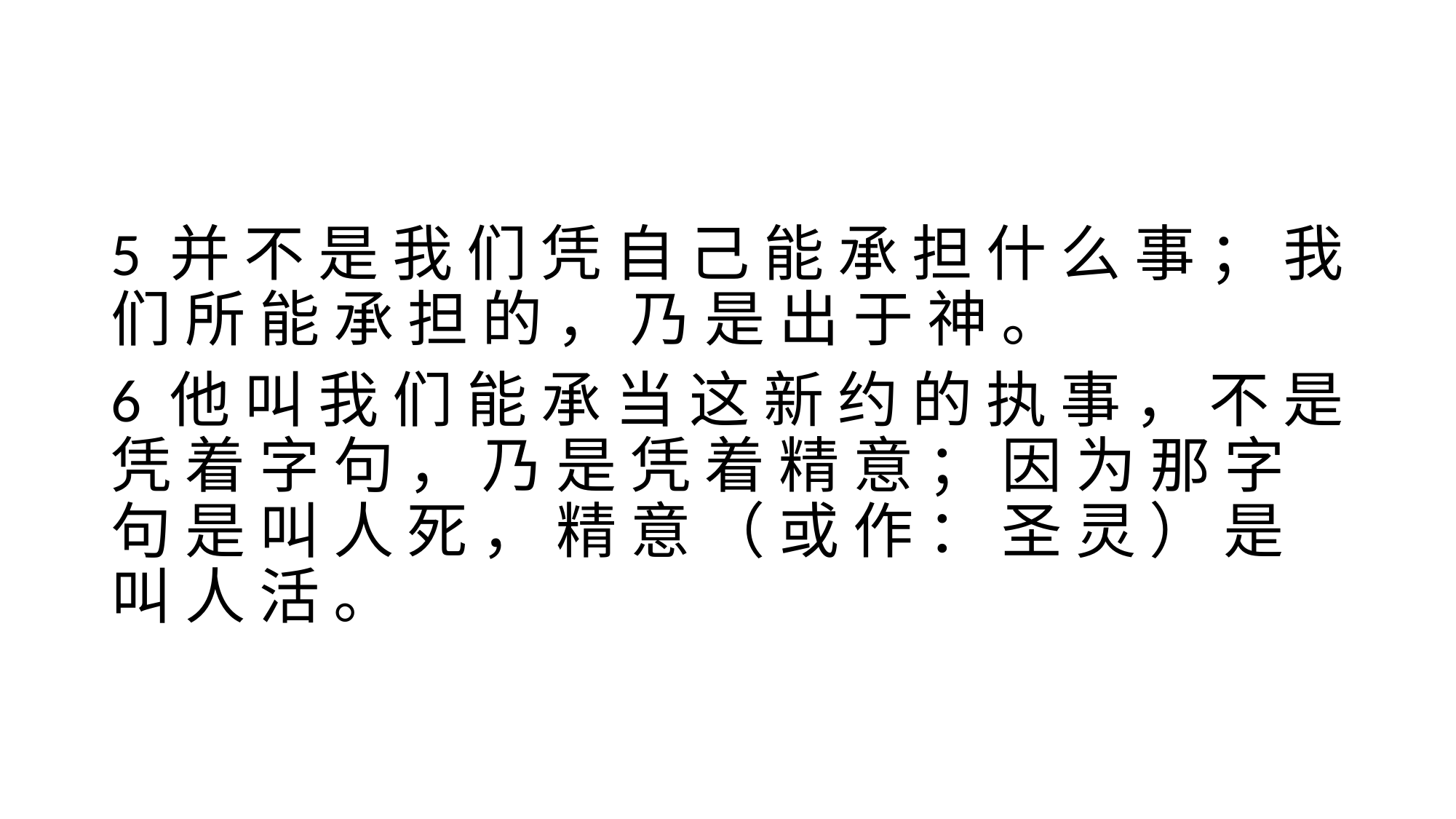

#
5 并 不 是 我 们 凭 自 己 能 承 担 什 么 事 ； 我 们 所 能 承 担 的 ， 乃 是 出 于 神 。
6 他 叫 我 们 能 承 当 这 新 约 的 执 事 ， 不 是 凭 着 字 句 ， 乃 是 凭 着 精 意 ； 因 为 那 字 句 是 叫 人 死 ， 精 意 （ 或 作 ： 圣 灵 ） 是 叫 人 活 。